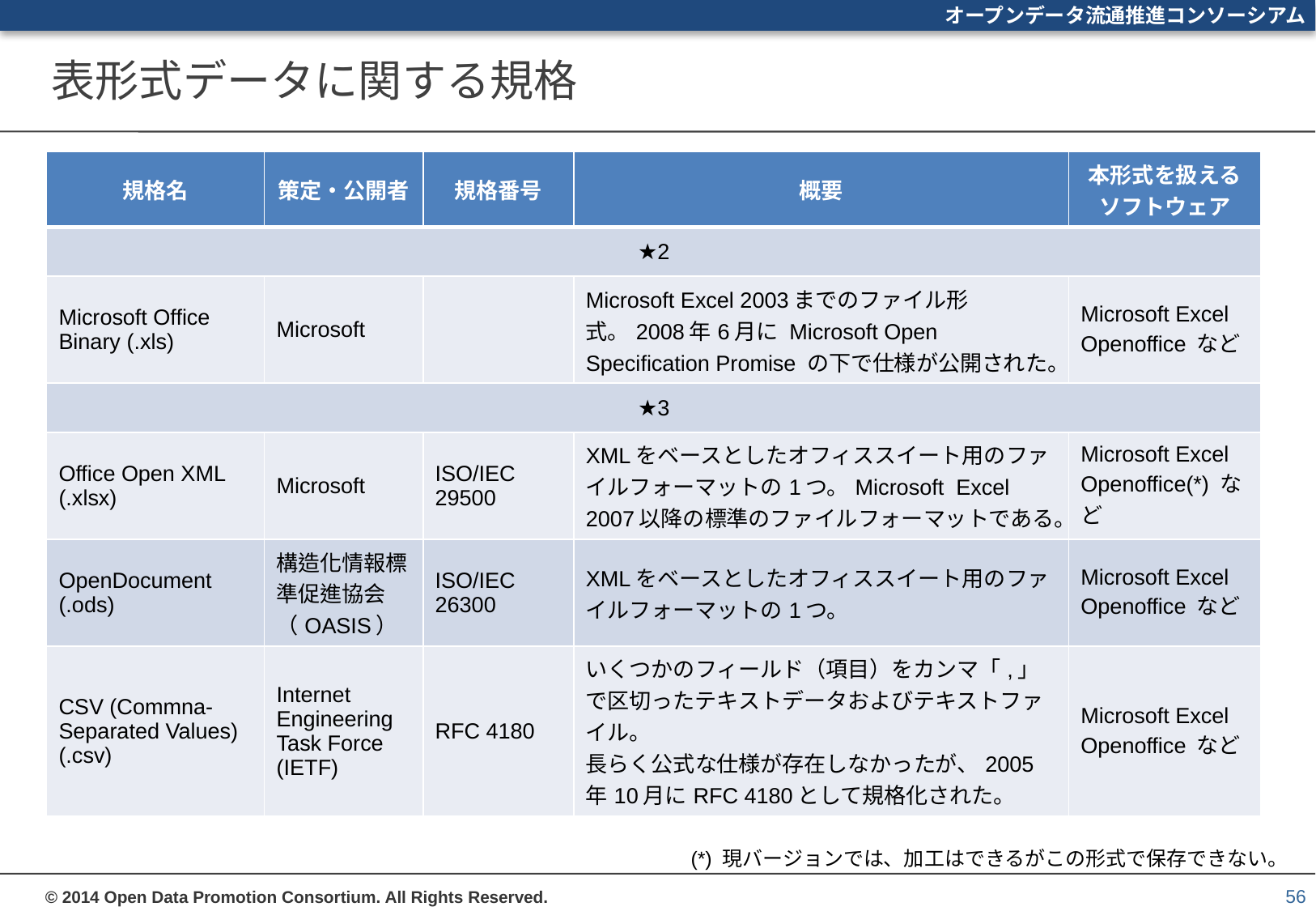

# 表形式データに関する規格
| 規格名 | 策定・公開者 | 規格番号 | 概要 | 本形式を扱えるソフトウェア |
| --- | --- | --- | --- | --- |
| ★2 |  |  |  |  |
| Microsoft Office Binary (.xls) | Microsoft |  | Microsoft Excel 2003までのファイル形式。2008年6月に Microsoft Open Specification Promise の下で仕様が公開された。 | Microsoft Excel Openoffice など |
| ★3 |  |  |  |  |
| Office Open XML (.xlsx) | Microsoft | ISO/IEC 29500 | XMLをベースとしたオフィススイート用のファイルフォーマットの1つ。Microsoft Excel 2007以降の標準のファイルフォーマットである。 | Microsoft Excel Openoffice(\*) など |
| OpenDocument (.ods) | 構造化情報標準促進協会（OASIS） | ISO/IEC 26300 | XMLをベースとしたオフィススイート用のファイルフォーマットの1つ。 | Microsoft Excel Openoffice など |
| CSV (Commna-Separated Values) (.csv) | Internet Engineering Task Force (IETF) | RFC 4180 | いくつかのフィールド（項目）をカンマ「,」で区切ったテキストデータおよびテキストファイル。 長らく公式な仕様が存在しなかったが、2005年10月にRFC 4180として規格化された。 | Microsoft Excel Openoffice など |
(*) 現バージョンでは、加工はできるがこの形式で保存できない。
56